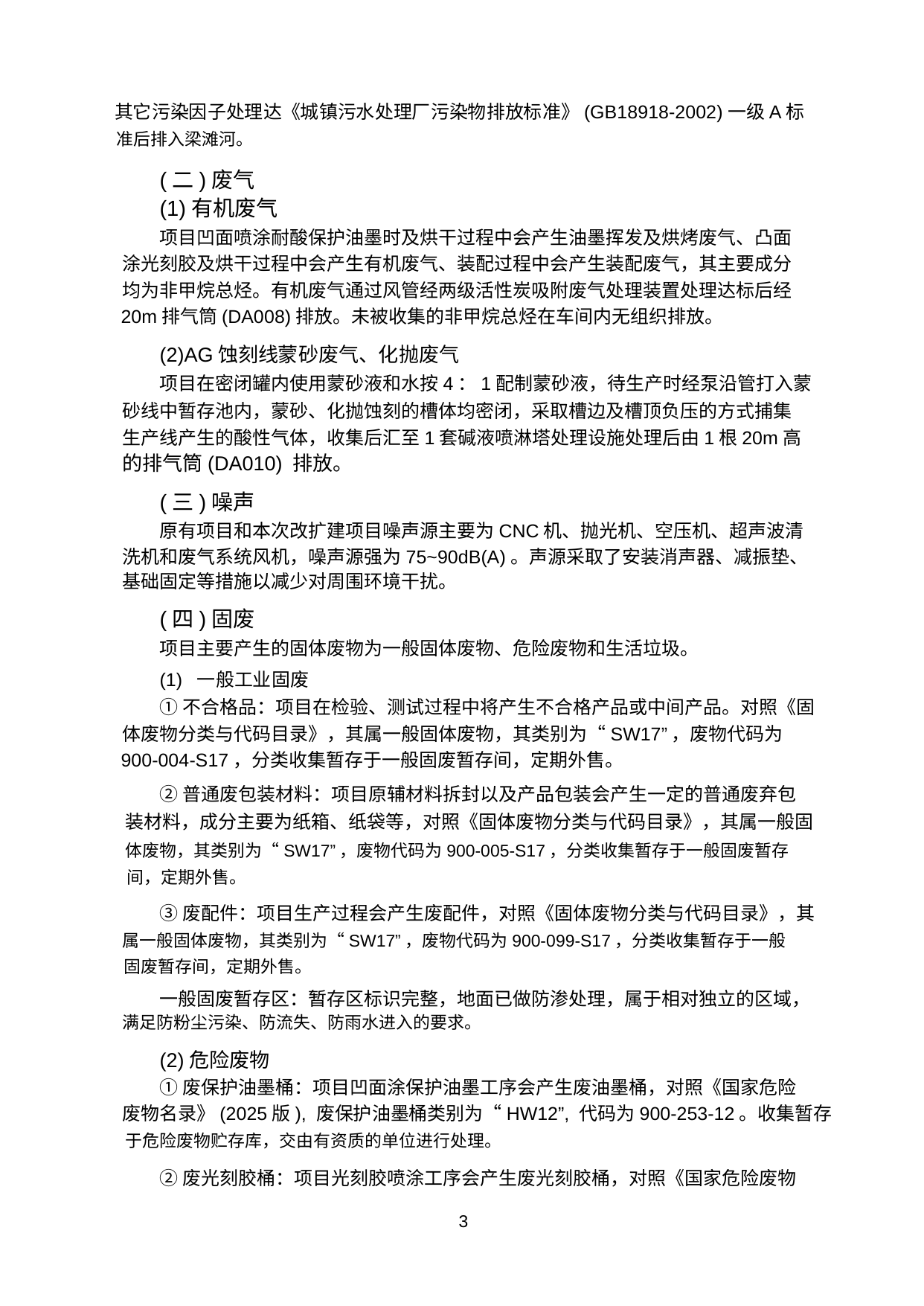

其它污染因子处理达《城镇污水处理厂污染物排放标准》(GB18918-2002)一级A标
准后排入梁滩河。
(二)废气
(1)有机废气
项目凹面喷涂耐酸保护油墨时及烘干过程中会产生油墨挥发及烘烤废气、凸面
涂光刻胶及烘干过程中会产生有机废气、装配过程中会产生装配废气，其主要成分
均为非甲烷总烃。有机废气通过风管经两级活性炭吸附废气处理装置处理达标后经
20m排气筒(DA008)排放。未被收集的非甲烷总烃在车间内无组织排放。
(2)AG蚀刻线蒙砂废气、化抛废气
项目在密闭罐内使用蒙砂液和水按4：1配制蒙砂液，待生产时经泵沿管打入蒙
砂线中暂存池内，蒙砂、化抛蚀刻的槽体均密闭，采取槽边及槽顶负压的方式捕集
生产线产生的酸性气体，收集后汇至1套碱液喷淋塔处理设施处理后由1根20m高
的排气筒(DA010) 排放。
(三)噪声
原有项目和本次改扩建项目噪声源主要为CNC机、抛光机、空压机、超声波清
洗机和废气系统风机，噪声源强为75~90dB(A)。声源采取了安装消声器、减振垫、
基础固定等措施以减少对周围环境干扰。
(四)固废
项目主要产生的固体废物为一般固体废物、危险废物和生活垃圾。
(1)  一般工业固废
①不合格品：项目在检验、测试过程中将产生不合格产品或中间产品。对照《固
体废物分类与代码目录》，其属一般固体废物，其类别为“SW17”，废物代码为
900-004-S17，分类收集暂存于一般固废暂存间，定期外售。
②普通废包装材料：项目原辅材料拆封以及产品包装会产生一定的普通废弃包
装材料，成分主要为纸箱、纸袋等，对照《固体废物分类与代码目录》，其属一般固
体废物，其类别为“SW17”，废物代码为900-005-S17，分类收集暂存于一般固废暂存
间，定期外售。
③废配件：项目生产过程会产生废配件，对照《固体废物分类与代码目录》，其
属一般固体废物，其类别为“SW17”，废物代码为900-099-S17，分类收集暂存于一般
固废暂存间，定期外售。
一般固废暂存区：暂存区标识完整，地面已做防渗处理，属于相对独立的区域，
满足防粉尘污染、防流失、防雨水进入的要求。
(2)危险废物
①废保护油墨桶：项目凹面涂保护油墨工序会产生废油墨桶，对照《国家危险
废物名录》(2025版), 废保护油墨桶类别为“HW12”, 代码为900-253-12。收集暂存
于危险废物贮存库，交由有资质的单位进行处理。
②废光刻胶桶：项目光刻胶喷涂工序会产生废光刻胶桶，对照《国家危险废物
3